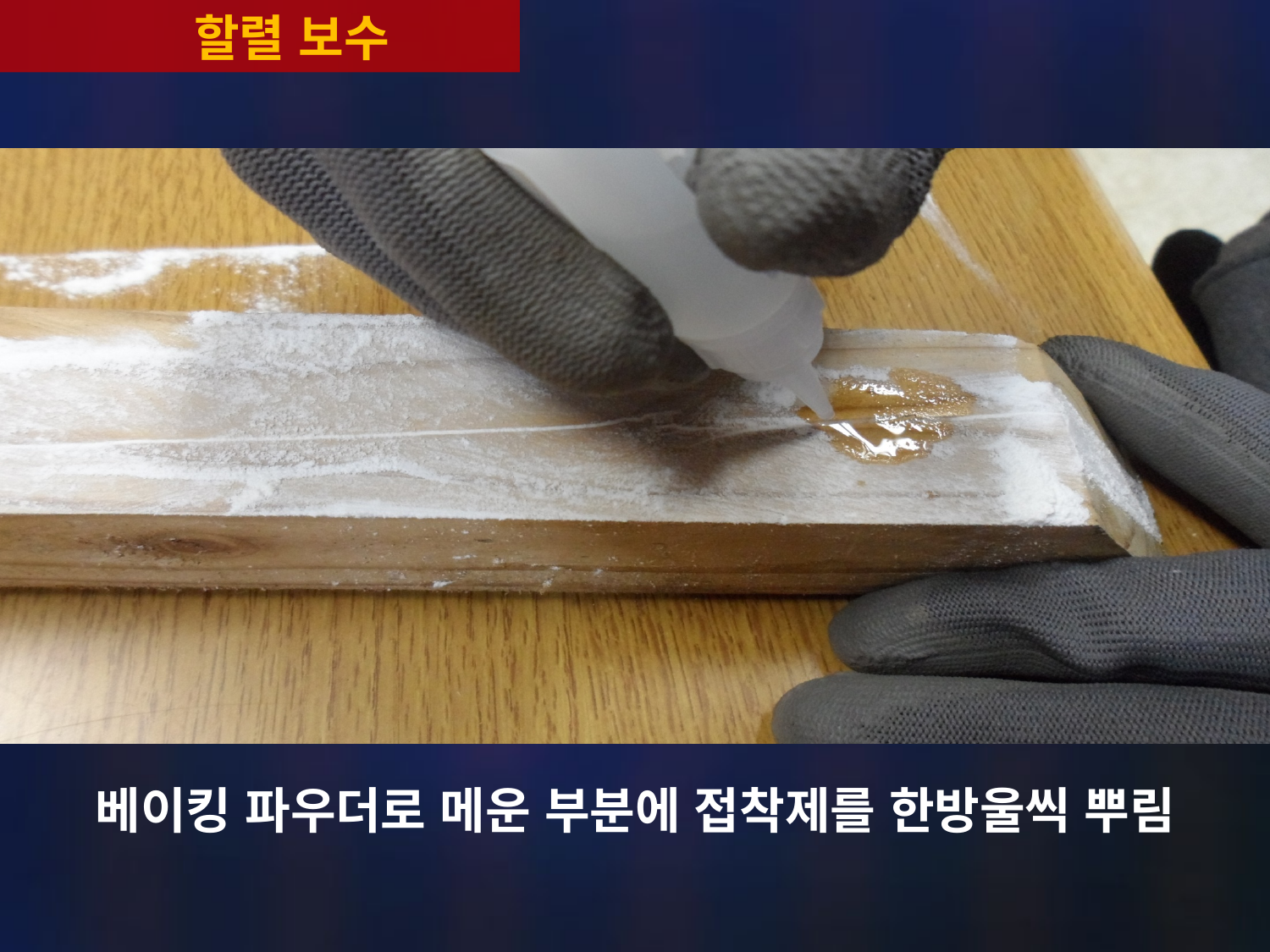

할렬 보수

베이킹 파우더로 메운 부분에 접착제를 한방울씩 뿌림